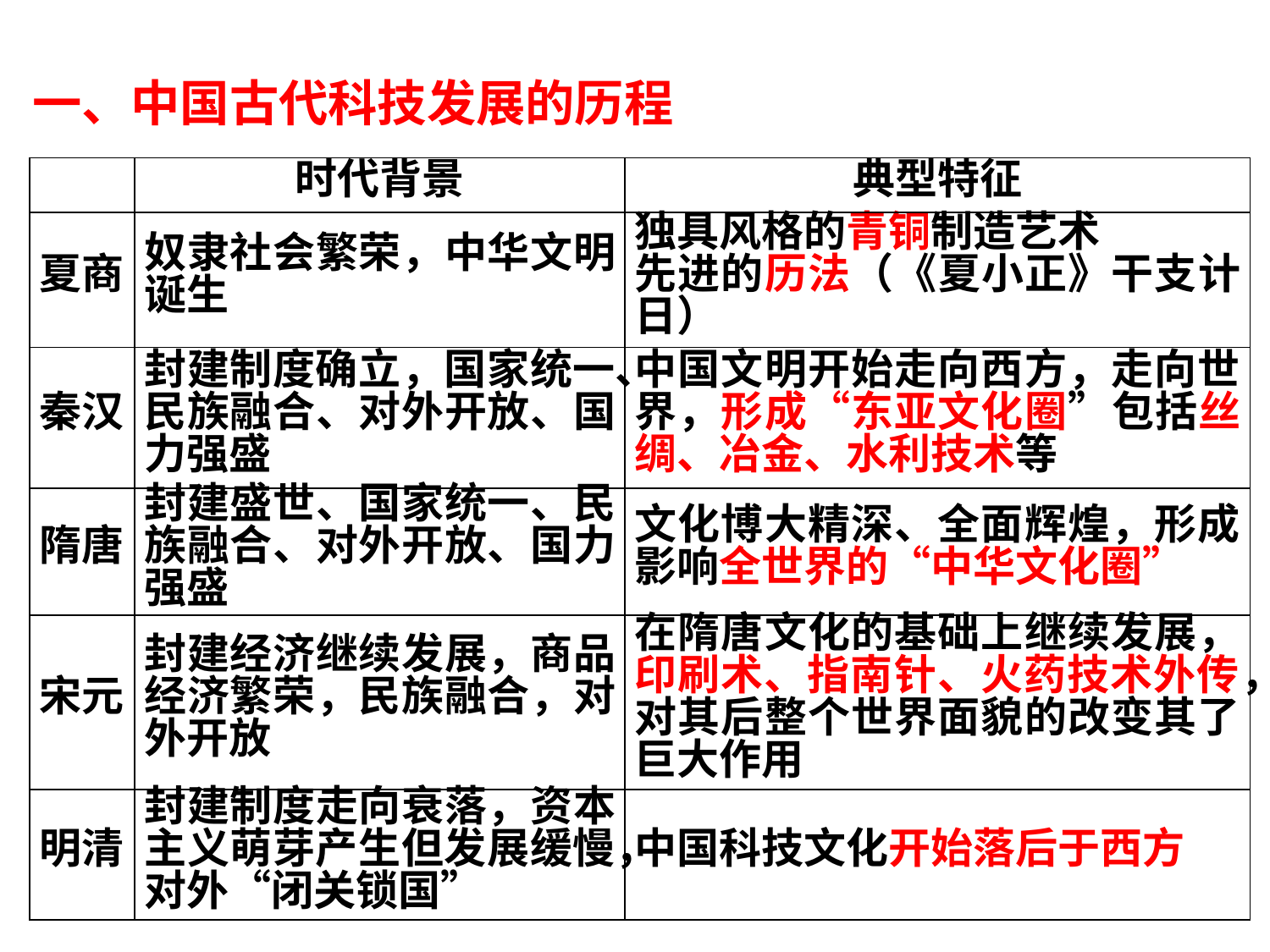

一、中国古代科技发展的历程
|  | 时代背景 | 典型特征 |
| --- | --- | --- |
| 夏商 | 奴隶社会繁荣，中华文明诞生 | 独具风格的青铜制造艺术 先进的历法（《夏小正》干支计日） |
| 秦汉 | 封建制度确立，国家统一、民族融合、对外开放、国力强盛 | 中国文明开始走向西方，走向世界，形成“东亚文化圈”包括丝绸、冶金、水利技术等 |
| 隋唐 | 封建盛世、国家统一、民族融合、对外开放、国力强盛 | 文化博大精深、全面辉煌，形成影响全世界的“中华文化圈” |
| 宋元 | 封建经济继续发展，商品经济繁荣，民族融合，对外开放 | 在隋唐文化的基础上继续发展，印刷术、指南针、火药技术外传，对其后整个世界面貌的改变其了巨大作用 |
| 明清 | 封建制度走向衰落，资本主义萌芽产生但发展缓慢，对外“闭关锁国” | 中国科技文化开始落后于西方 |